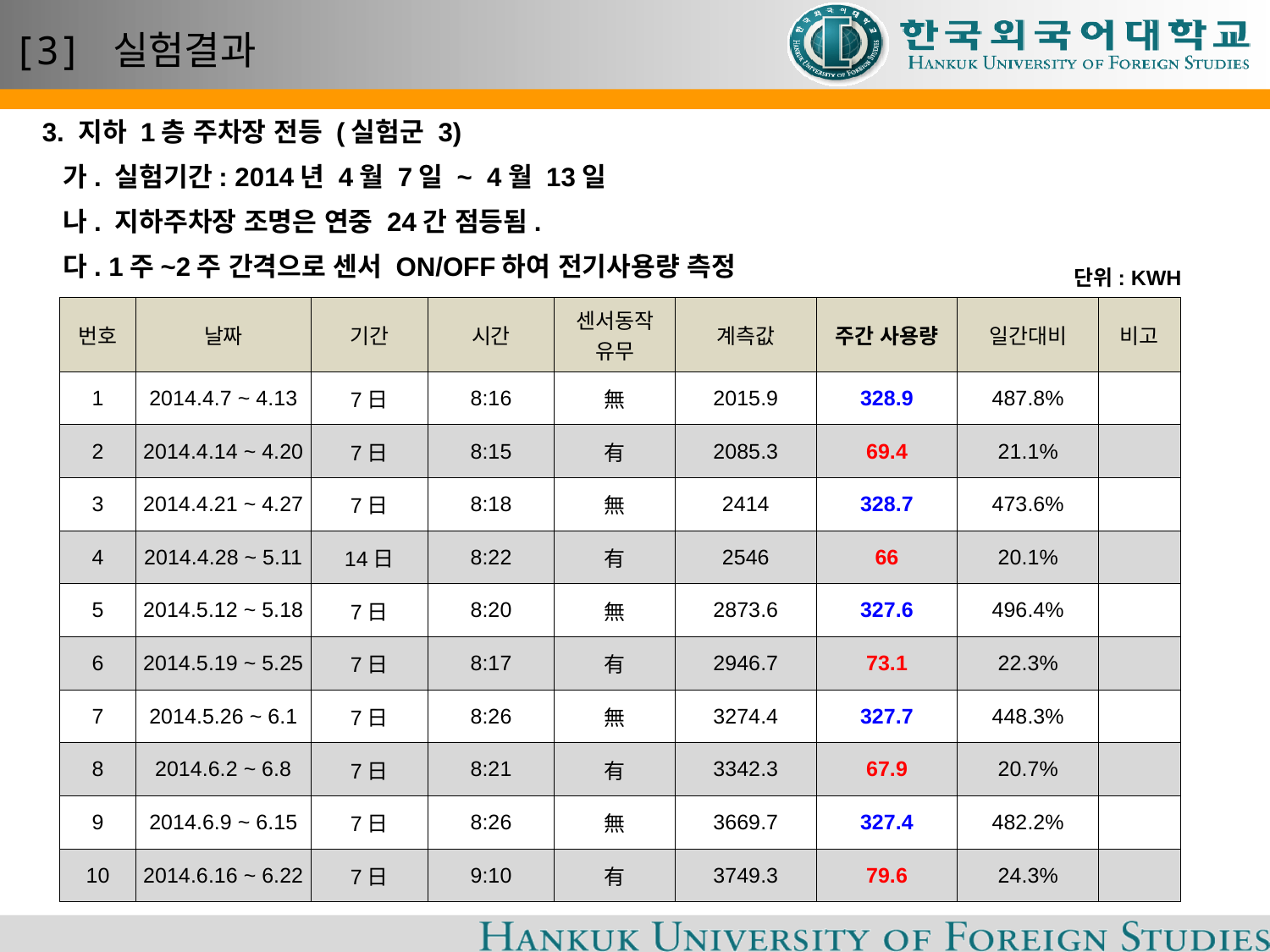

# [3] 실험결과

3. 지하 1층 주차장 전등 (실험군 3)
  가. 실험기간: 2014년 4월 7일 ~  4월 13일
  나. 지하주차장 조명은 연중 24간 점등됨.
  다. 1주~2주 간격으로 센서 ON/OFF하여 전기사용량 측정
단위: KWH
| 번호 | 날짜 | 기간 | 시간 | 센서동작 유무 | 계측값 | 주간 사용량 | 일간대비 | 비고 |
| --- | --- | --- | --- | --- | --- | --- | --- | --- |
| 1 | 2014.4.7 ~ 4.13 | 7日 | 8:16 | 無 | 2015.9 | 328.9 | 487.8% |  |
| 2 | 2014.4.14 ~ 4.20 | 7日 | 8:15 | 有 | 2085.3 | 69.4 | 21.1% |  |
| 3 | 2014.4.21 ~ 4.27 | 7日 | 8:18 | 無 | 2414 | 328.7 | 473.6% |  |
| 4 | 2014.4.28 ~ 5.11 | 14日 | 8:22 | 有 | 2546 | 66 | 20.1% |  |
| 5 | 2014.5.12 ~ 5.18 | 7日 | 8:20 | 無 | 2873.6 | 327.6 | 496.4% |  |
| 6 | 2014.5.19 ~ 5.25 | 7日 | 8:17 | 有 | 2946.7 | 73.1 | 22.3% |  |
| 7 | 2014.5.26 ~ 6.1 | 7日 | 8:26 | 無 | 3274.4 | 327.7 | 448.3% |  |
| 8 | 2014.6.2 ~ 6.8 | 7日 | 8:21 | 有 | 3342.3 | 67.9 | 20.7% |  |
| 9 | 2014.6.9 ~ 6.15 | 7日 | 8:26 | 無 | 3669.7 | 327.4 | 482.2% |  |
| 10 | 2014.6.16 ~ 6.22 | 7日 | 9:10 | 有 | 3749.3 | 79.6 | 24.3% |  |